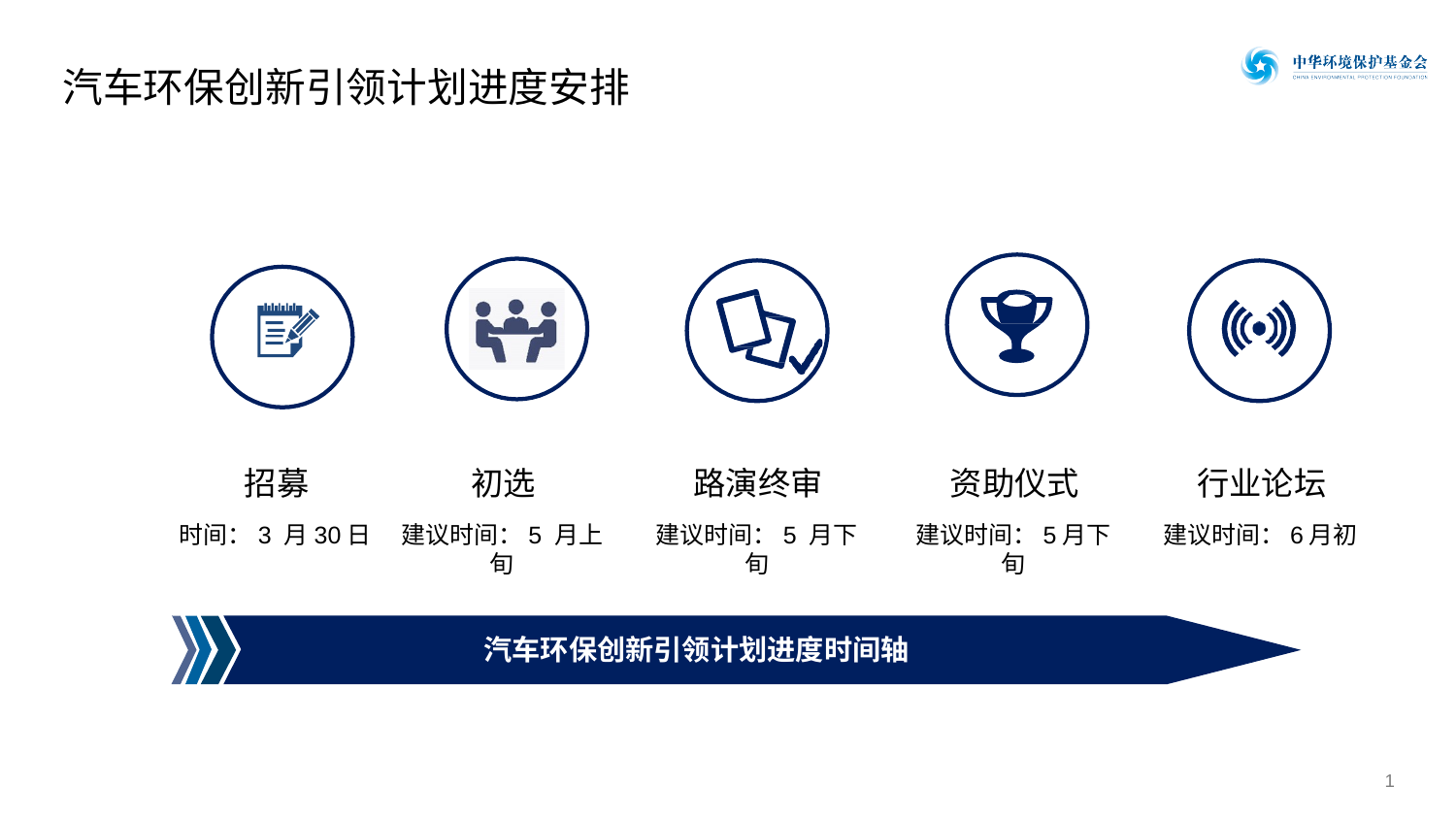

# 汽车环保创新引领计划进度安排

招募
时间：3 月30日
初选
建议时间：5 月上旬
路演终审
建议时间：5 月下旬
资助仪式
建议时间：5月下旬
行业论坛
建议时间：6月初

汽车环保创新引领计划进度时间轴
1